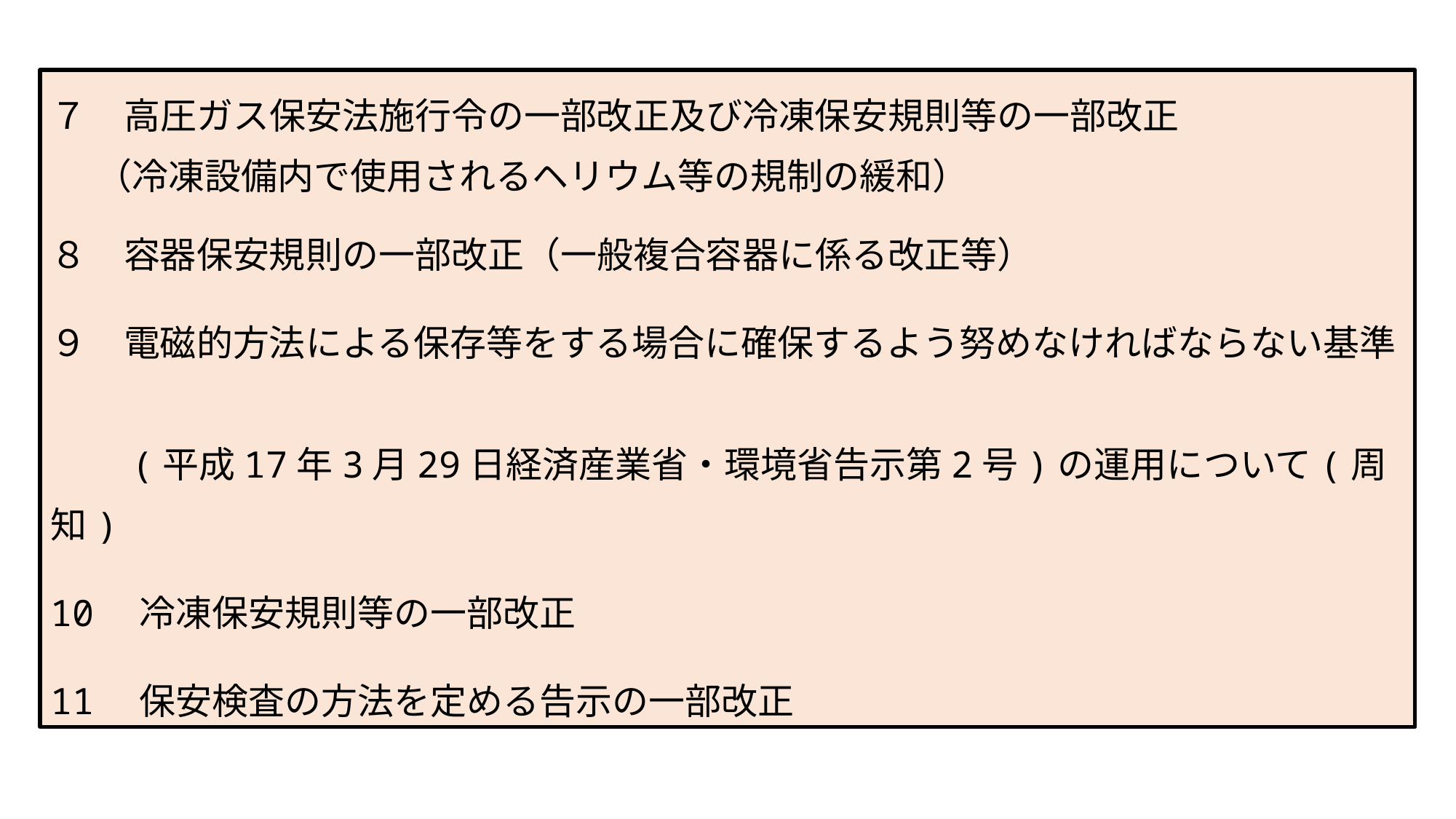

７　高圧ガス保安法施行令の一部改正及び冷凍保安規則等の一部改正
　 （冷凍設備内で使用されるヘリウム等の規制の緩和）
８　容器保安規則の一部改正（一般複合容器に係る改正等）
９　電磁的方法による保存等をする場合に確保するよう努めなければならない基準
　　(平成17年3月29日経済産業省・環境省告示第2号)の運用について(周知)
10　冷凍保安規則等の一部改正
11　保安検査の方法を定める告示の一部改正